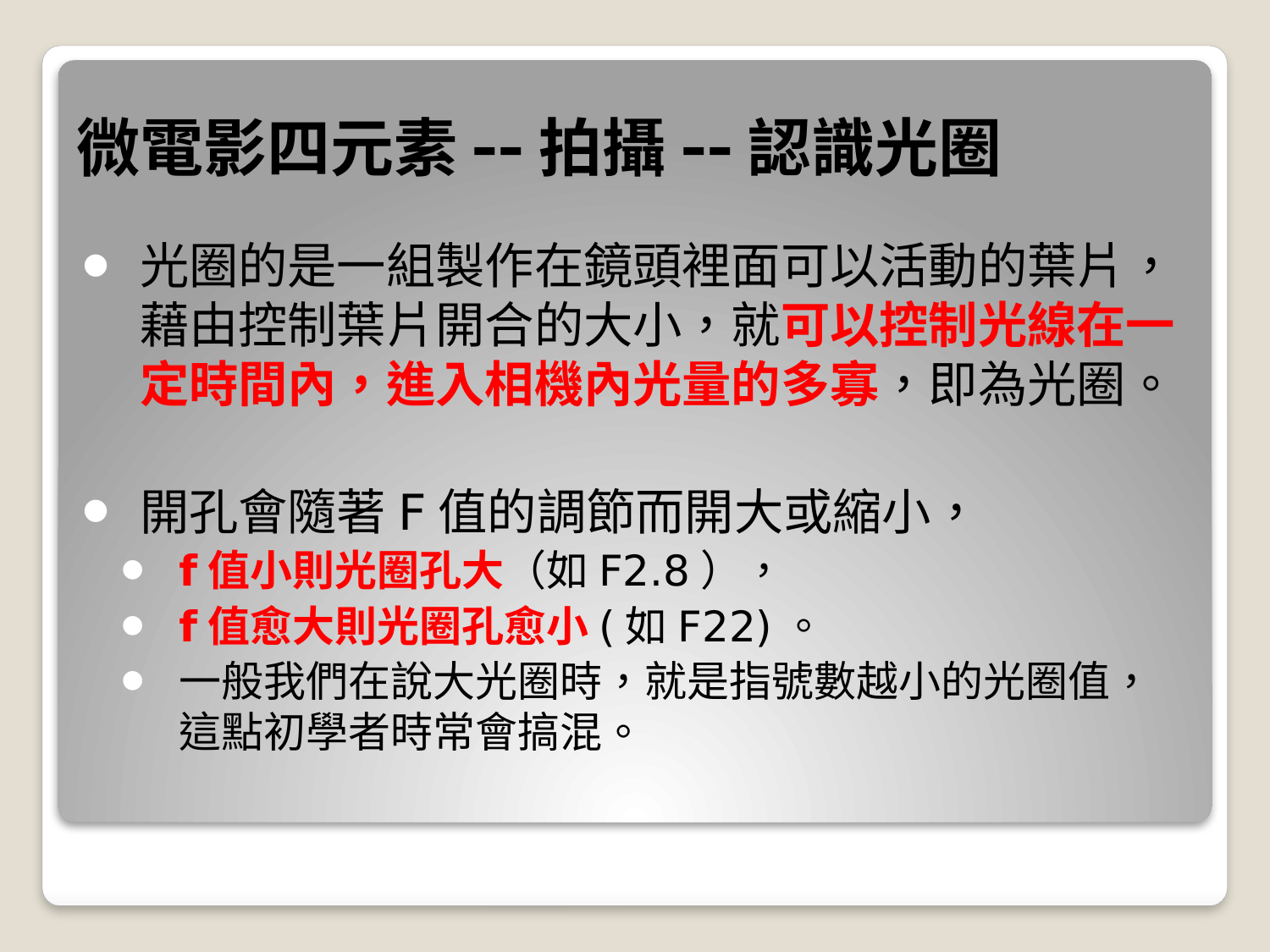

# 微電影四元素--拍攝--認識光圈
光圈的是一組製作在鏡頭裡面可以活動的葉片，藉由控制葉片開合的大小，就可以控制光線在一定時間內，進入相機內光量的多寡，即為光圈。

開孔會隨著F值的調節而開大或縮小，
f值小則光圈孔大（如F2.8），
f值愈大則光圈孔愈小(如F22)。
一般我們在說大光圈時，就是指號數越小的光圈值，這點初學者時常會搞混。